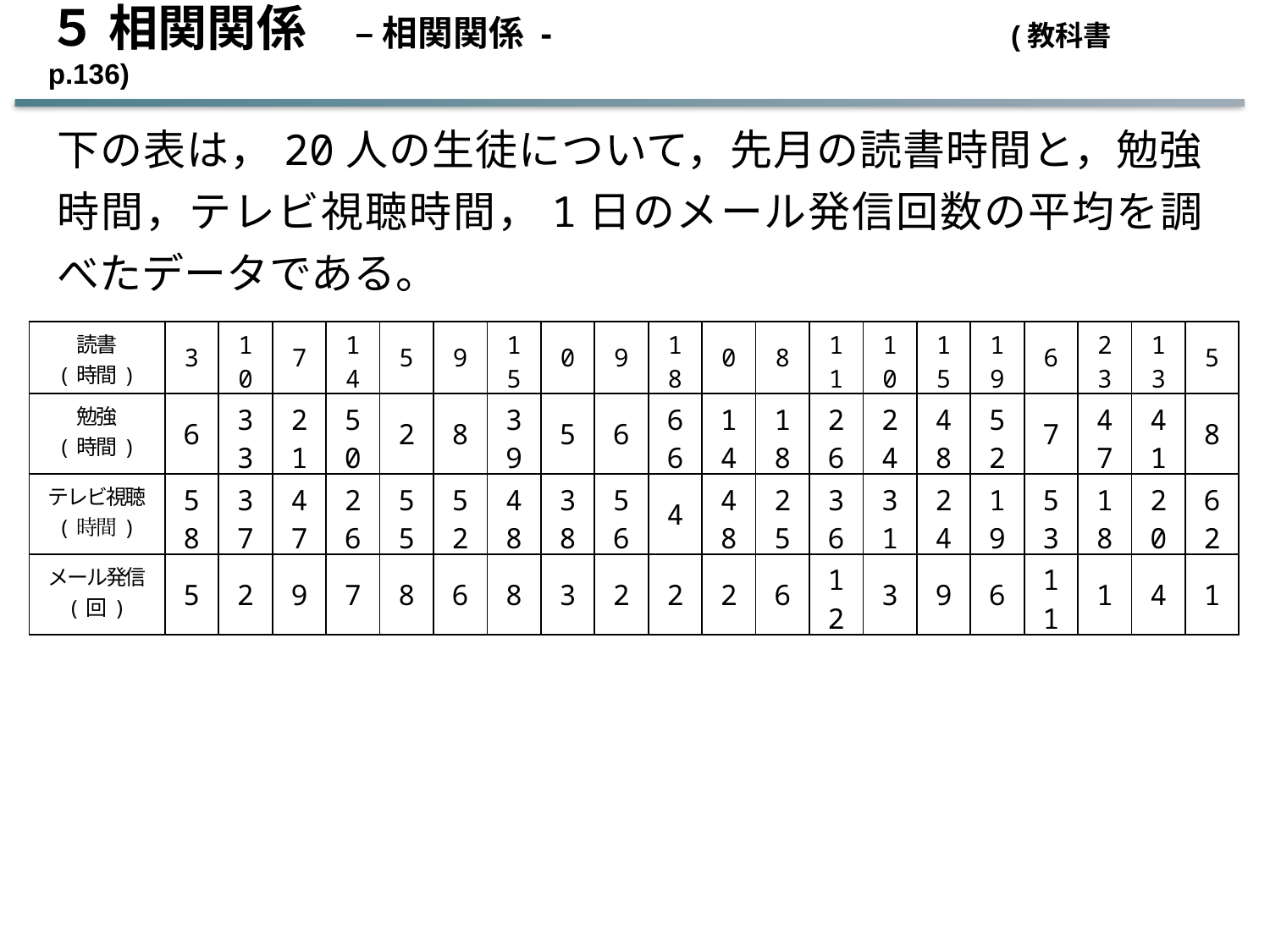

５ 相関関係　– 相関関係 -             　           　        (教科書 p.136)
下の表は，20人の生徒について，先月の読書時間と，勉強時間，テレビ視聴時間，1日のメール発信回数の平均を調べたデータである。
| 読書 (時間) | 3 | 10 | 7 | 14 | 5 | 9 | 15 | 0 | 9 | 18 | 0 | 8 | 11 | 10 | 15 | 19 | 6 | 23 | 13 | 5 |
| --- | --- | --- | --- | --- | --- | --- | --- | --- | --- | --- | --- | --- | --- | --- | --- | --- | --- | --- | --- | --- |
| 勉強 (時間) | 6 | 33 | 21 | 50 | 2 | 8 | 39 | 5 | 6 | 66 | 14 | 18 | 26 | 24 | 48 | 52 | 7 | 47 | 41 | 8 |
| テレビ視聴 (時間) | 58 | 37 | 47 | 26 | 55 | 52 | 48 | 38 | 56 | 4 | 48 | 25 | 36 | 31 | 24 | 19 | 53 | 18 | 20 | 62 |
| メール発信 (回) | 5 | 2 | 9 | 7 | 8 | 6 | 8 | 3 | 2 | 2 | 2 | 6 | 12 | 3 | 9 | 6 | 11 | 1 | 4 | 1 |